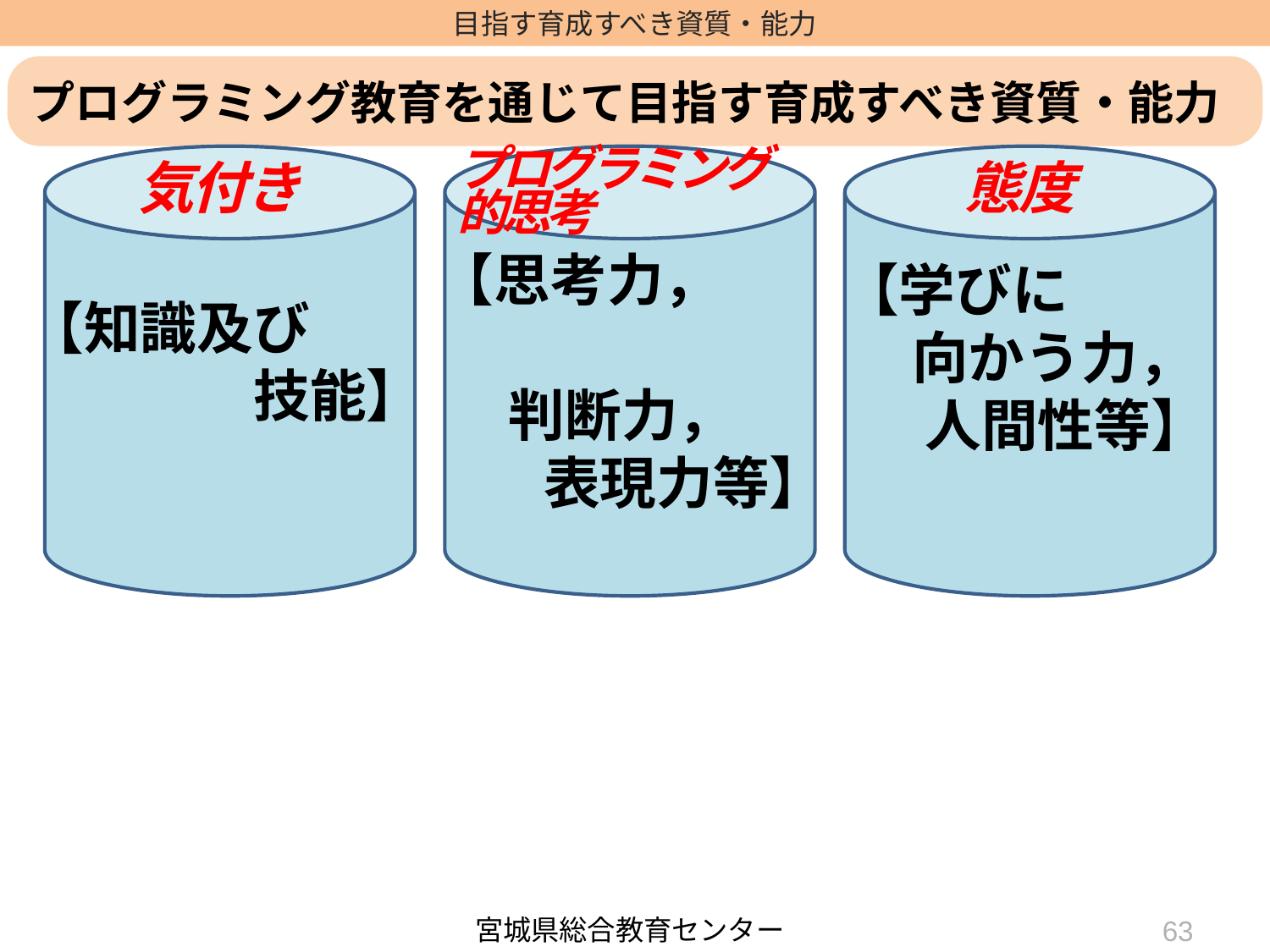

プログラミング教育を通じて目指す育成すべき資質・能力

【思考力，
判断力，
　 表現力等】
【学びに
　 向かう力，
　  人間性等】
【知識及び
　　　　技能】
気付き
プログラミング的思考
態度
63